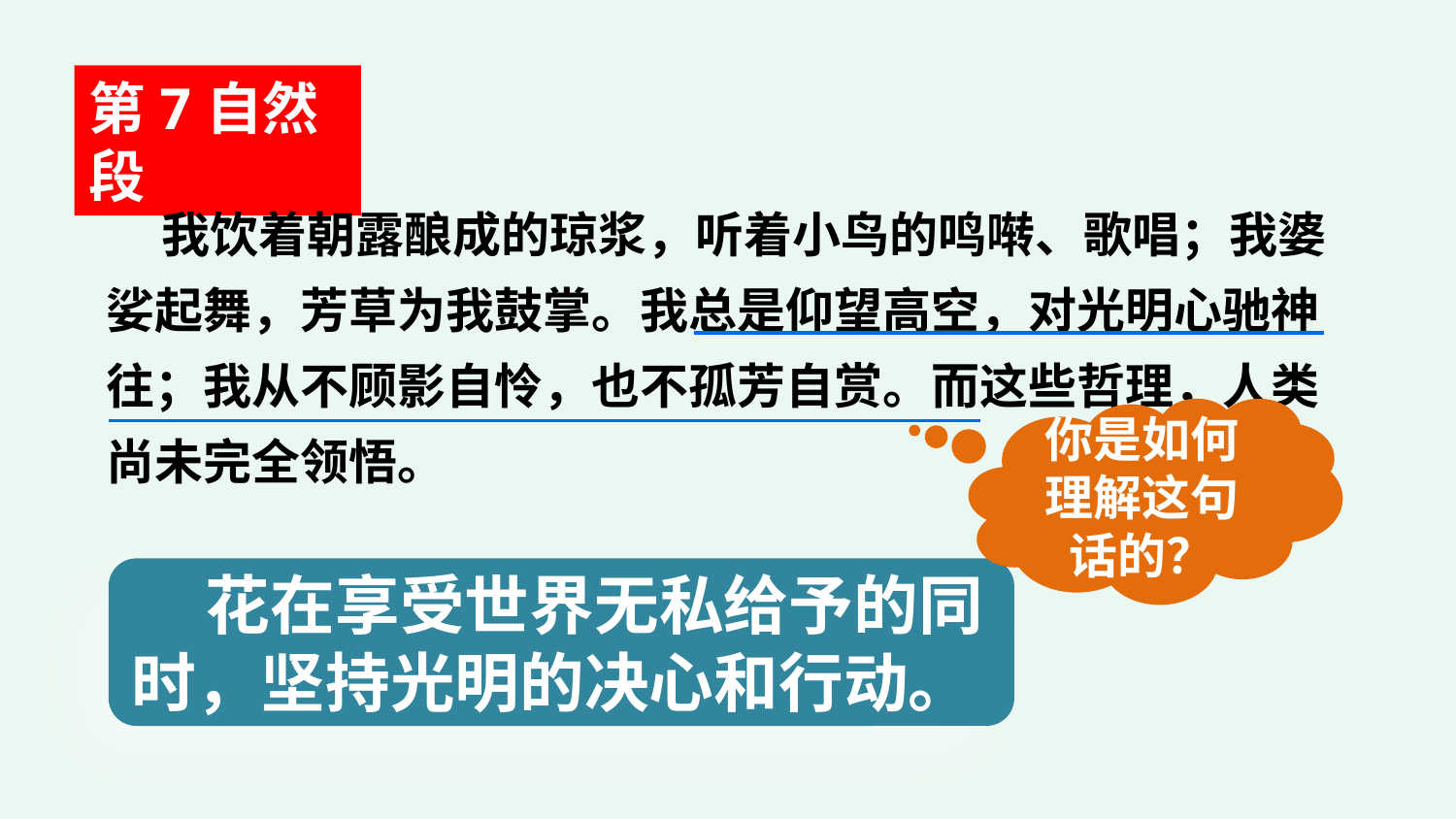

第7自然段
    我饮着朝露酿成的琼浆，听着小鸟的鸣啭、歌唱；我婆娑起舞，芳草为我鼓掌。我总是仰望高空，对光明心驰神往；我从不顾影自怜，也不孤芳自赏。而这些哲理，人类尚未完全领悟。
你是如何理解这句话的？
    花在享受世界无私给予的同时，坚持光明的决心和行动。